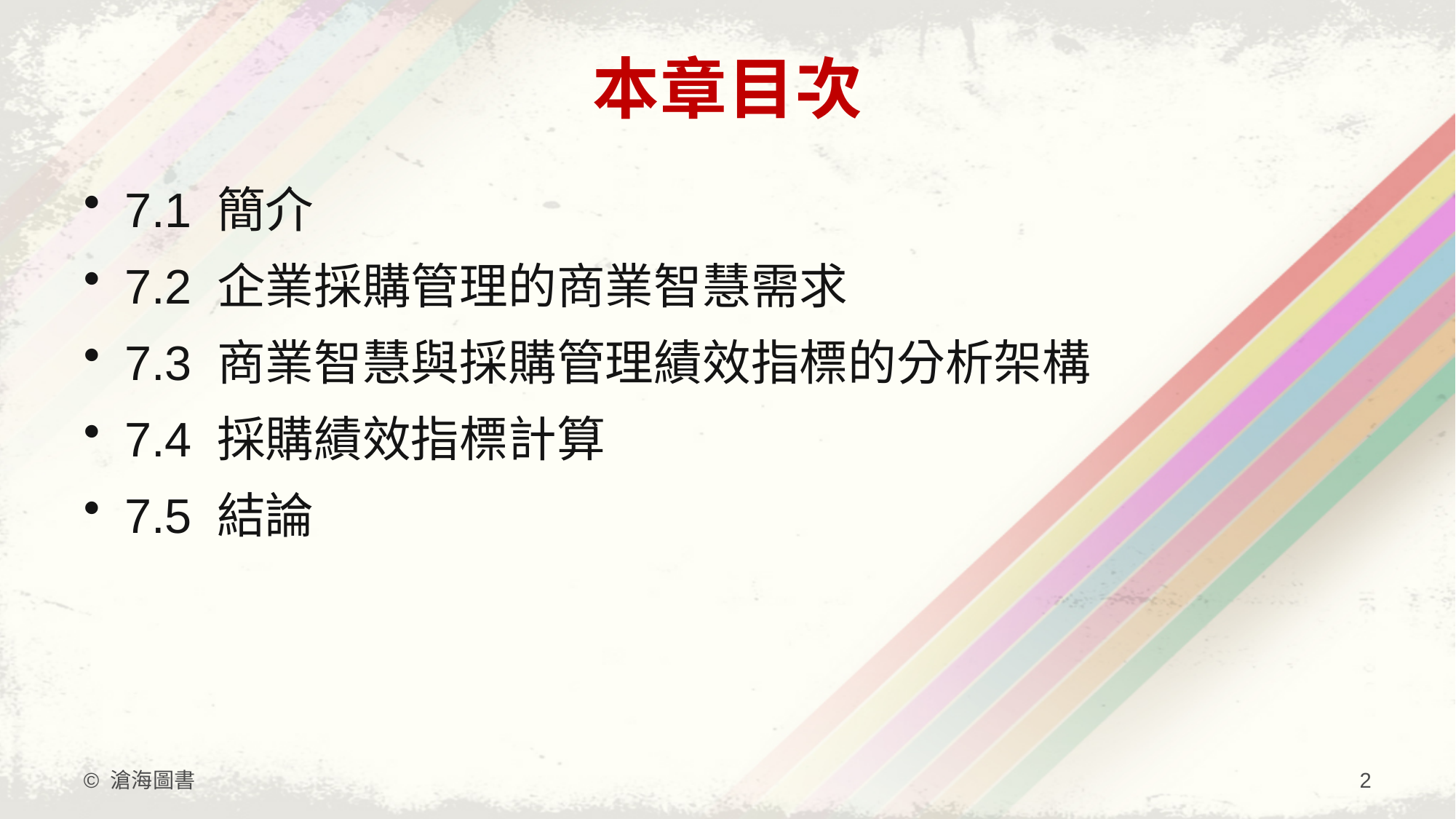

# 本章目次
7.1 簡介
7.2 企業採購管理的商業智慧需求
7.3 商業智慧與採購管理績效指標的分析架構
7.4 採購績效指標計算
7.5 結論
© 滄海圖書
2